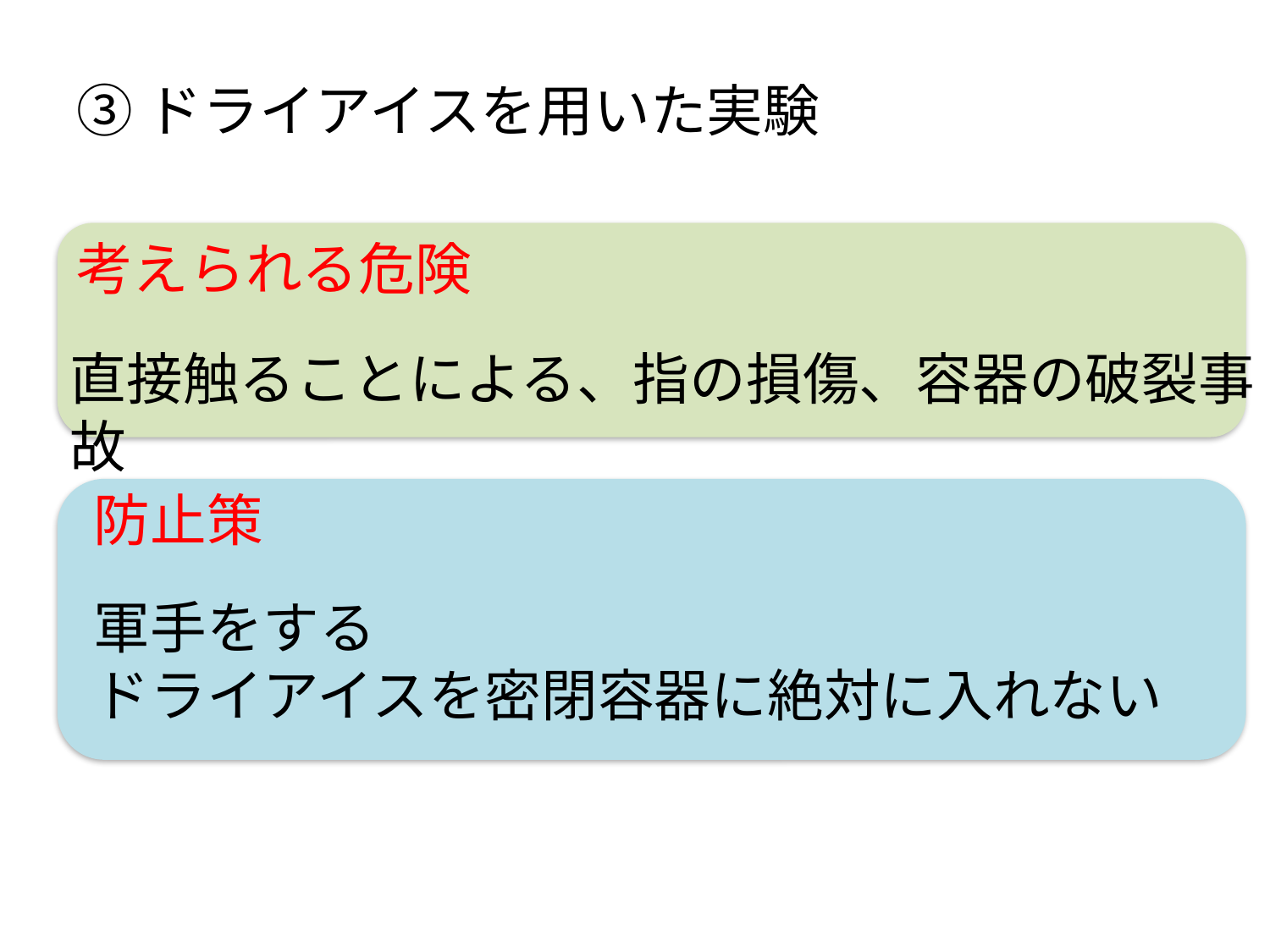

③ドライアイスを用いた実験

考えられる危険

直接触ることによる、指の損傷、容器の破裂事故

防止策
軍手をする
ドライアイスを密閉容器に絶対に入れない